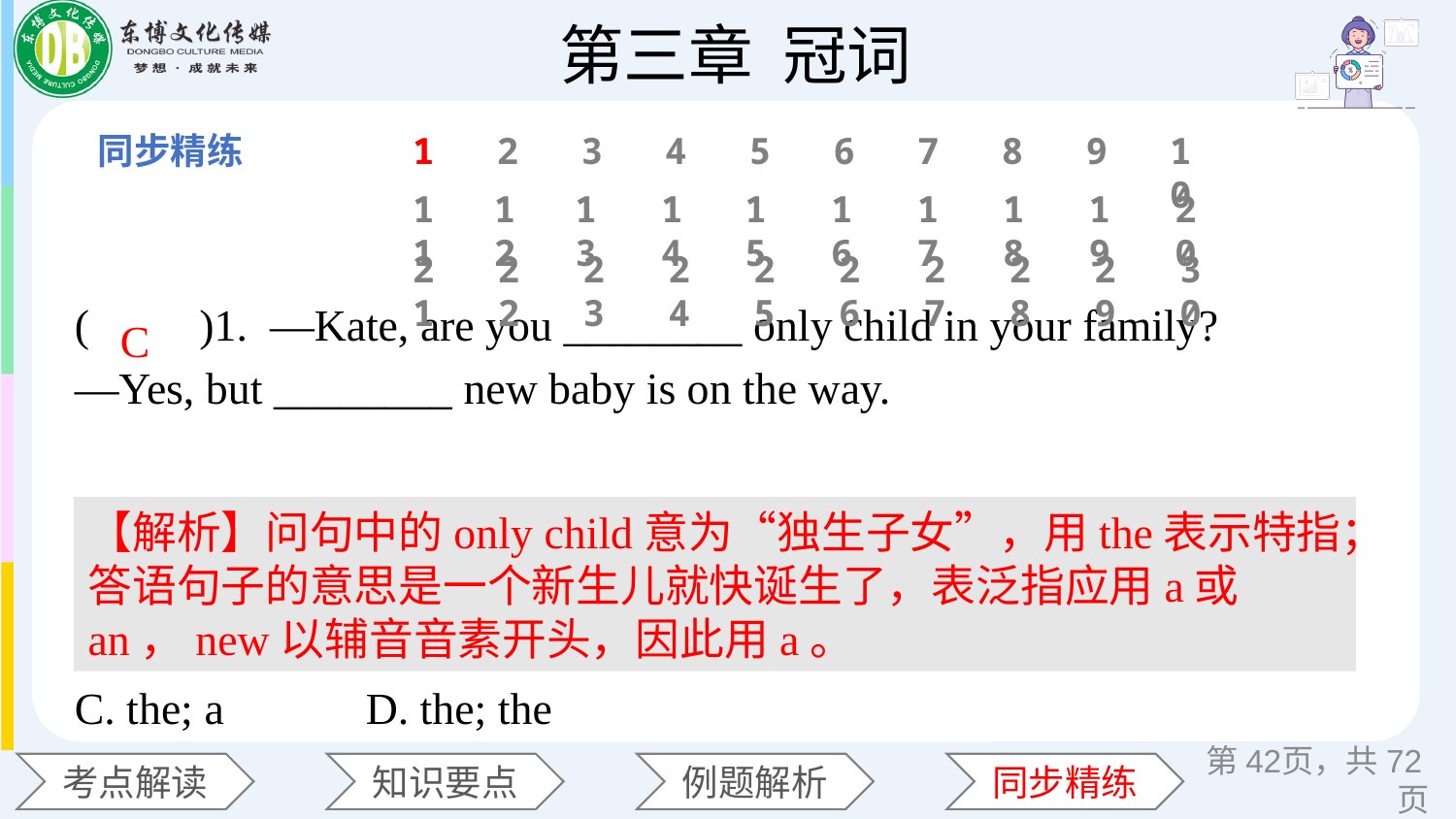

1
2
3
4
5
6
7
8
9
10
11
12
13
14
15
16
17
18
19
20

(　　)1.  —Kate, are you ________ only child in your family?
—Yes, but ________ new baby is on the way.　　　　　　　　　　　　　　　　　　　　　　　　　　　　　　　　　　　　　　　　　　　　　　　　　　　　　　　　　　　　　　　　　　　　　　　　　　　　　　　　　　　　　　　　　　　　　　　　　　　　　　　　　　　　　　　　　　　　　A. a; the    	B. a; a		C. the; a    	D. the; the
21
22
23
24
25
26
27
28
29
30
C
【解析】问句中的only child意为“独生子女”，用the表示特指；答语句子的意思是一个新生儿就快诞生了，表泛指应用a或an，new以辅音音素开头，因此用a。
第42页，共72页